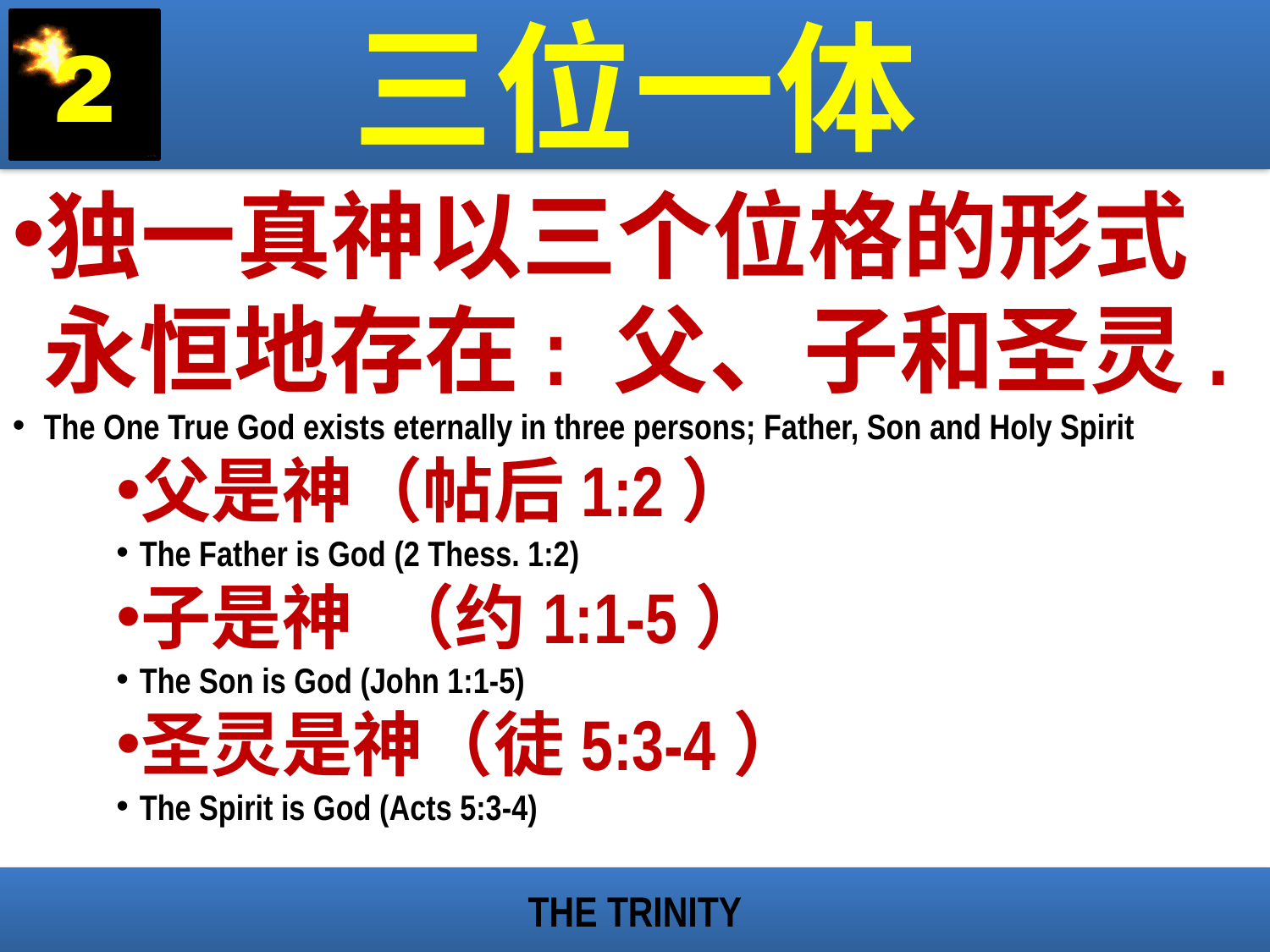

三位一体
2
独一真神以三个位格的形式永恒地存在: 父、子和圣灵.
The One True God exists eternally in three persons; Father, Son and Holy Spirit
父是神（帖后1:2）
The Father is God (2 Thess. 1:2)
子是神  （约1:1-5）
The Son is God (John 1:1-5)
圣灵是神（徒5:3-4）
The Spirit is God (Acts 5:3-4)
THE TRINITY